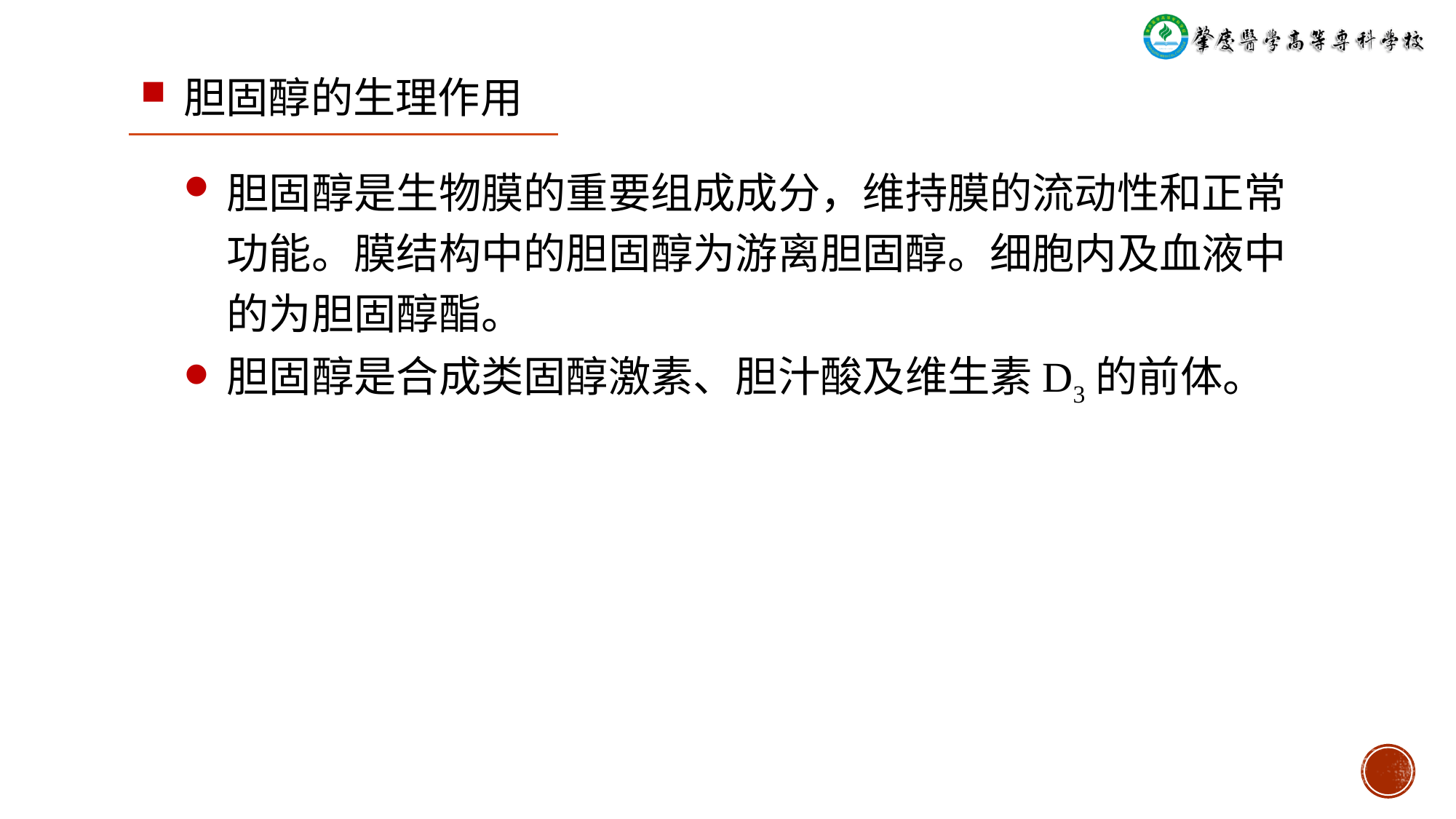

胆固醇的生理作用
胆固醇是生物膜的重要组成成分，维持膜的流动性和正常功能。膜结构中的胆固醇为游离胆固醇。细胞内及血液中的为胆固醇酯。
胆固醇是合成类固醇激素、胆汁酸及维生素D3的前体。